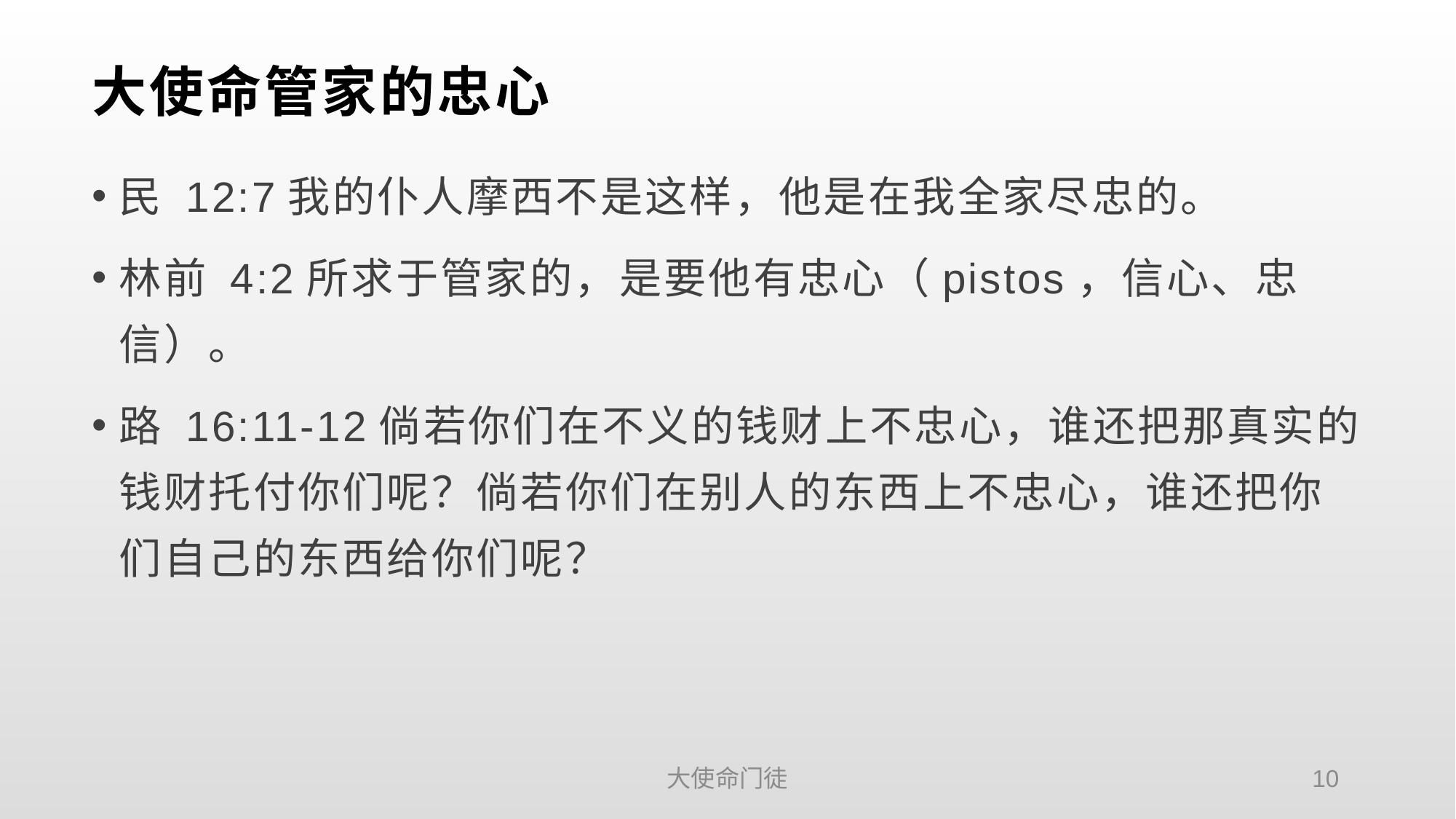

# 大使命管家的忠心
民 12:7我的仆人摩西不是这样，他是在我全家尽忠的。
林前 4:2所求于管家的，是要他有忠心（pistos，信心、忠信）。
路 16:11-12倘若你们在不义的钱财上不忠心，谁还把那真实的钱财托付你们呢？倘若你们在别人的东西上不忠心，谁还把你们自己的东西给你们呢？
大使命门徒
10